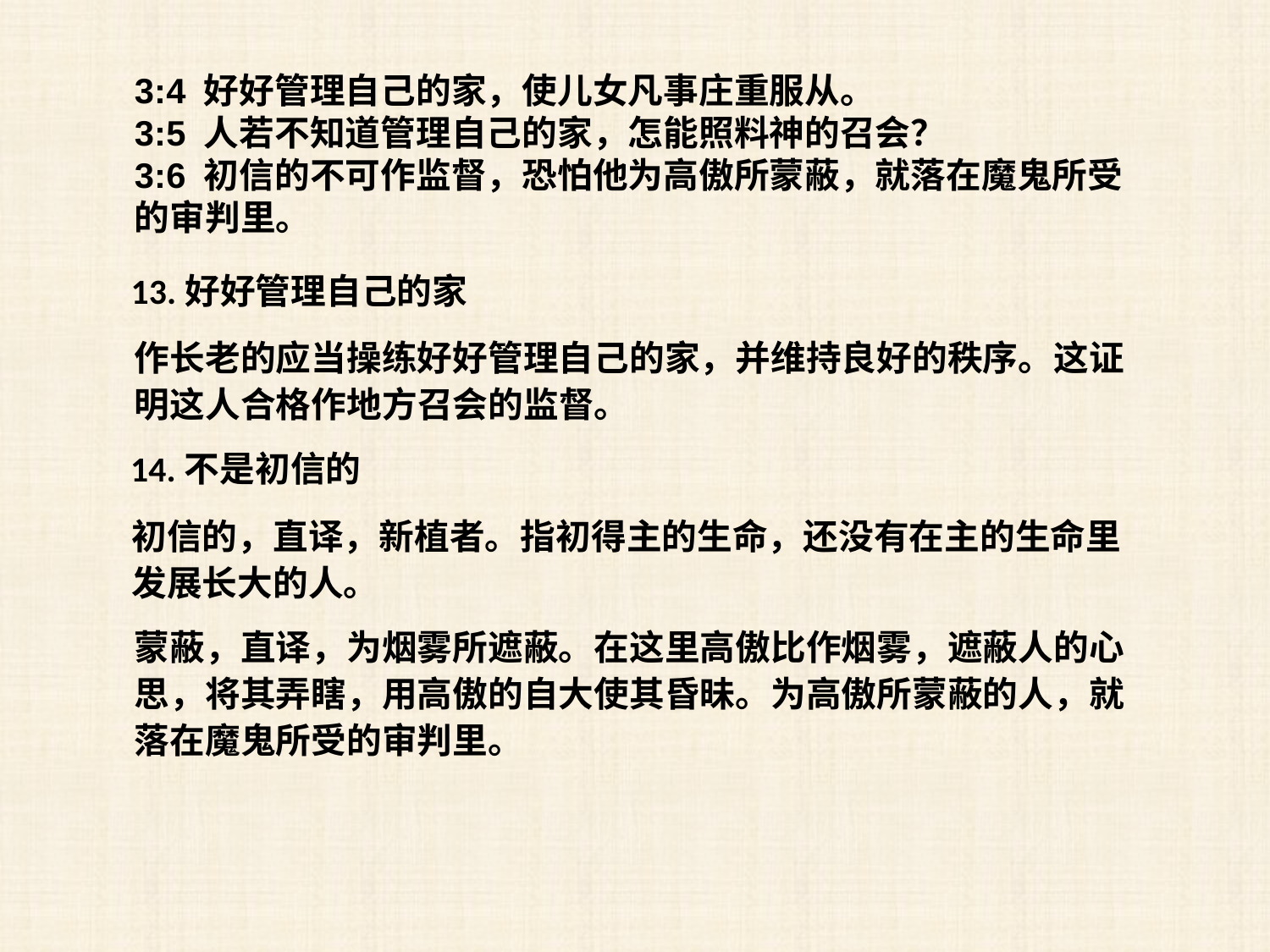

3:4 好好管理自己的家，使儿女凡事庄重服从。
3:5 人若不知道管理自己的家，怎能照料神的召会？
3:6 初信的不可作监督，恐怕他为高傲所蒙蔽，就落在魔鬼所受的审判里。
13.好好管理自己的家
作长老的应当操练好好管理自己的家，并维持良好的秩序。这证明这人合格作地方召会的监督。
14.不是初信的
初信的，直译，新植者。指初得主的生命，还没有在主的生命里发展长大的人。
蒙蔽，直译，为烟雾所遮蔽。在这里高傲比作烟雾，遮蔽人的心思，将其弄瞎，用高傲的自大使其昏昧。为高傲所蒙蔽的人，就落在魔鬼所受的审判里。